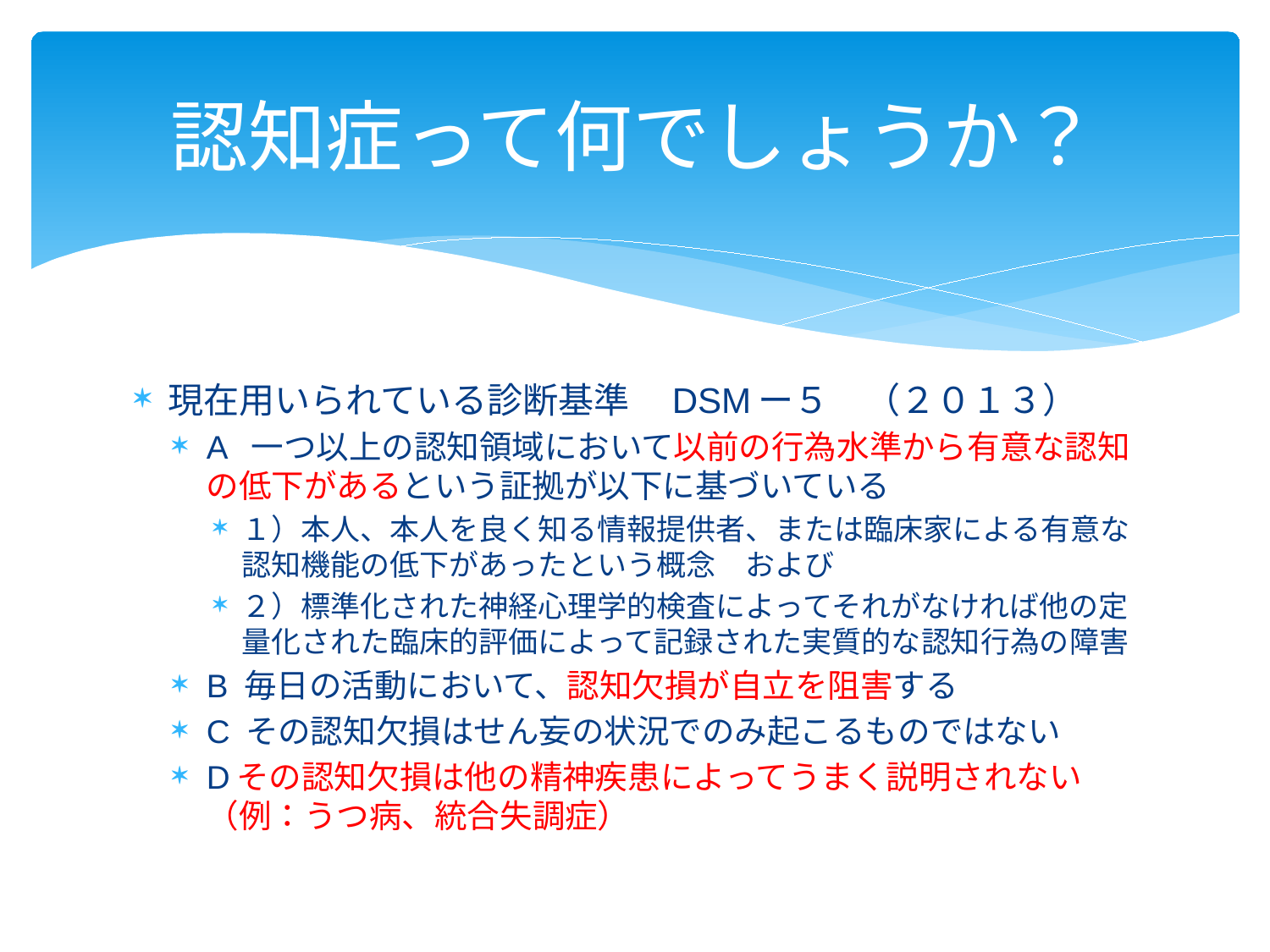

# 認知症って何でしょうか？
現在用いられている診断基準　DSMー５　（２０１３）
A  一つ以上の認知領域において以前の行為水準から有意な認知の低下があるという証拠が以下に基づいている
１）本人、本人を良く知る情報提供者、または臨床家による有意な認知機能の低下があったという概念　および
２）標準化された神経心理学的検査によってそれがなければ他の定量化された臨床的評価によって記録された実質的な認知行為の障害
B 毎日の活動において、認知欠損が自立を阻害する
C その認知欠損はせん妄の状況でのみ起こるものではない
Dその認知欠損は他の精神疾患によってうまく説明されない（例：うつ病、統合失調症）